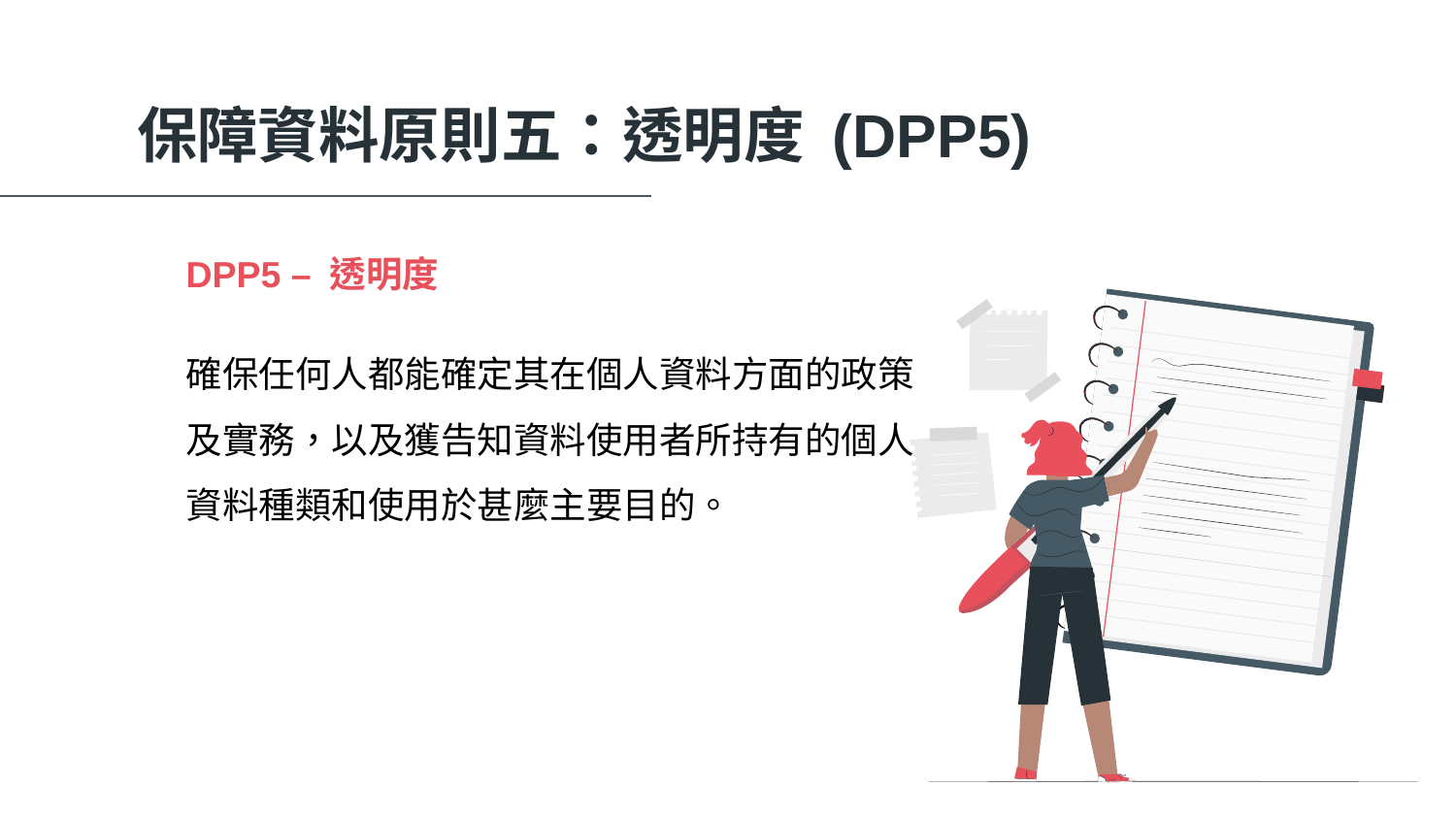

保障資料原則五：透明度 (DPP5)
# DPP5 – 透明度

確保任何⼈都能確定其在個⼈資料⽅⾯的政策及實務，以及獲告知資料使⽤者所持有的個⼈資料種類和使⽤於甚麼主要⽬的。